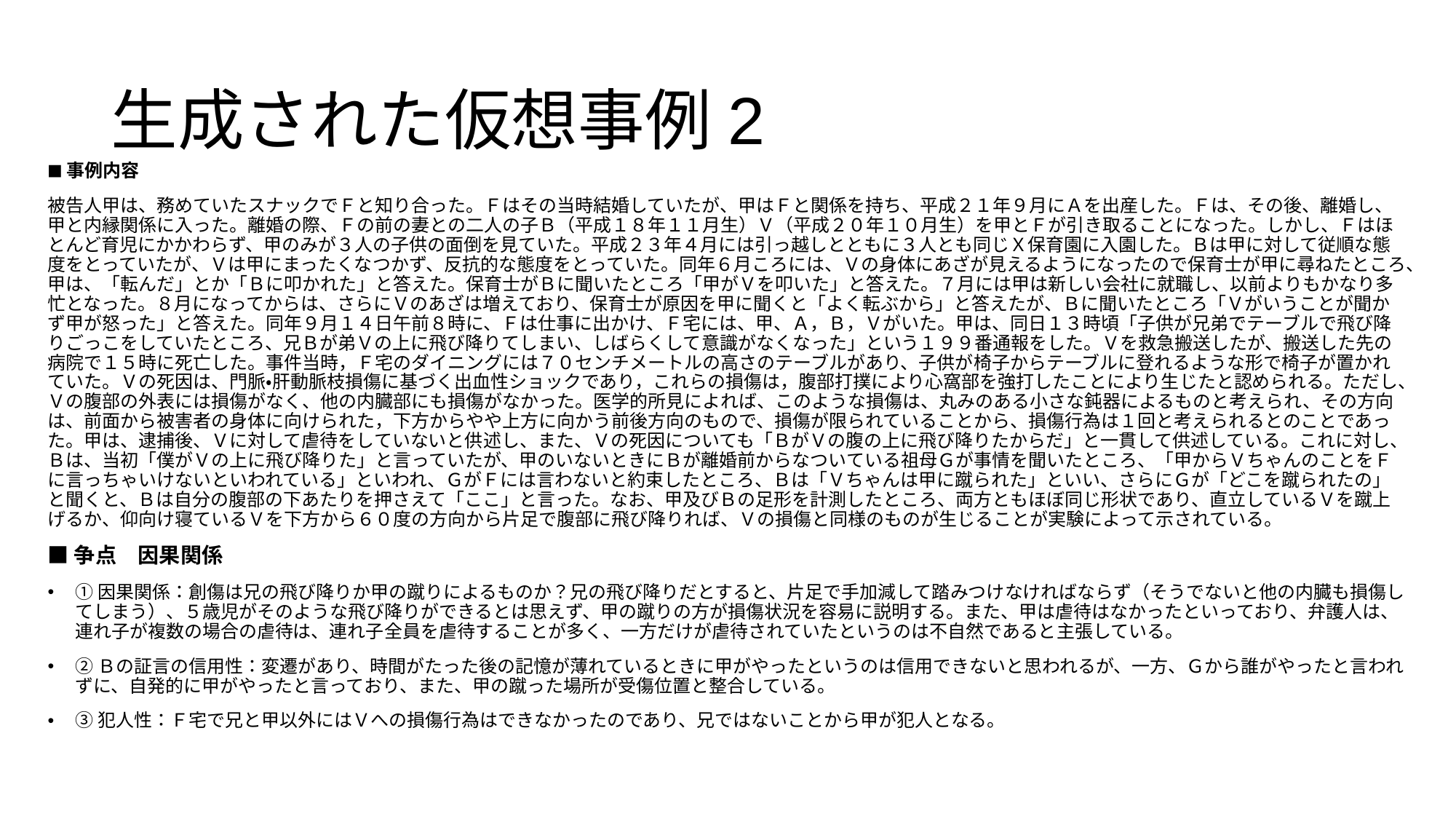

# 生成された仮想事例2
■事例内容
被告人甲は、務めていたスナックでＦと知り合った。Ｆはその当時結婚していたが、甲はＦと関係を持ち、平成２１年９月にＡを出産した。Ｆは、その後、離婚し、甲と内縁関係に入った。離婚の際、Ｆの前の妻との二人の子Ｂ（平成１８年１１月生）Ｖ（平成２０年１０月生）を甲とＦが引き取ることになった。しかし、Ｆはほとんど育児にかかわらず、甲のみが３人の子供の面倒を見ていた。平成２３年４月には引っ越しとともに３人とも同じＸ保育園に入園した。Ｂは甲に対して従順な態度をとっていたが、Ｖは甲にまったくなつかず、反抗的な態度をとっていた。同年６月ころには、Ｖの身体にあざが見えるようになったので保育士が甲に尋ねたところ、甲は、「転んだ」とか「Ｂに叩かれた」と答えた。保育士がＢに聞いたところ「甲がＶを叩いた」と答えた。７月には甲は新しい会社に就職し、以前よりもかなり多忙となった。８月になってからは、さらにＶのあざは増えており、保育士が原因を甲に聞くと「よく転ぶから」と答えたが、Ｂに聞いたところ「Ｖがいうことが聞かず甲が怒った」と答えた。同年９月１４日午前８時に、Ｆは仕事に出かけ、Ｆ宅には、甲、Ａ，Ｂ，Ｖがいた。甲は、同日１３時頃「子供が兄弟でテーブルで飛び降りごっこをしていたところ、兄Ｂが弟Ｖの上に飛び降りてしまい、しばらくして意識がなくなった」という１９９番通報をした。Ｖを救急搬送したが、搬送した先の病院で１５時に死亡した。事件当時，Ｆ宅のダイニングには７０センチメートルの高さのテーブルがあり、子供が椅子からテーブルに登れるような形で椅子が置かれていた。Ｖの死因は、門脈・肝動脈枝損傷に基づく出血性ショックであり，これらの損傷は，腹部打撲により心窩部を強打したことにより生じたと認められる。ただし、Ｖの腹部の外表には損傷がなく、他の内臓部にも損傷がなかった。医学的所見によれば、このような損傷は、丸みのある小さな鈍器によるものと考えられ、その方向は、前面から被害者の身体に向けられた，下方からやや上方に向かう前後方向のもので、損傷が限られていることから、損傷行為は１回と考えられるとのことであった。甲は、逮捕後、Ｖに対して虐待をしていないと供述し、また、Ｖの死因についても「ＢがＶの腹の上に飛び降りたからだ」と一貫して供述している。これに対し、Ｂは、当初「僕がＶの上に飛び降りた」と言っていたが、甲のいないときにＢが離婚前からなついている祖母Ｇが事情を聞いたところ、「甲からＶちゃんのことをＦに言っちゃいけないといわれている」といわれ、ＧがＦには言わないと約束したところ、Ｂは「Ｖちゃんは甲に蹴られた」といい、さらにＧが「どこを蹴られたの」と聞くと、Ｂは自分の腹部の下あたりを押さえて「ここ」と言った。なお、甲及びＢの足形を計測したところ、両方ともほぼ同じ形状であり、直立しているＶを蹴上げるか、仰向け寝ているＶを下方から６０度の方向から片足で腹部に飛び降りれば、Ｖの損傷と同様のものが生じることが実験によって示されている。
■争点　因果関係
①因果関係：創傷は兄の飛び降りか甲の蹴りによるものか？兄の飛び降りだとすると、片足で手加減して踏みつけなければならず（そうでないと他の内臓も損傷してしまう）、５歳児がそのような飛び降りができるとは思えず、甲の蹴りの方が損傷状況を容易に説明する。また、甲は虐待はなかったといっており、弁護人は、連れ子が複数の場合の虐待は、連れ子全員を虐待することが多く、一方だけが虐待されていたというのは不自然であると主張している。
②Ｂの証言の信用性：変遷があり、時間がたった後の記憶が薄れているときに甲がやったというのは信用できないと思われるが、一方、Ｇから誰がやったと言われずに、自発的に甲がやったと言っており、また、甲の蹴った場所が受傷位置と整合している。
③犯人性：Ｆ宅で兄と甲以外にはＶへの損傷行為はできなかったのであり、兄ではないことから甲が犯人となる。